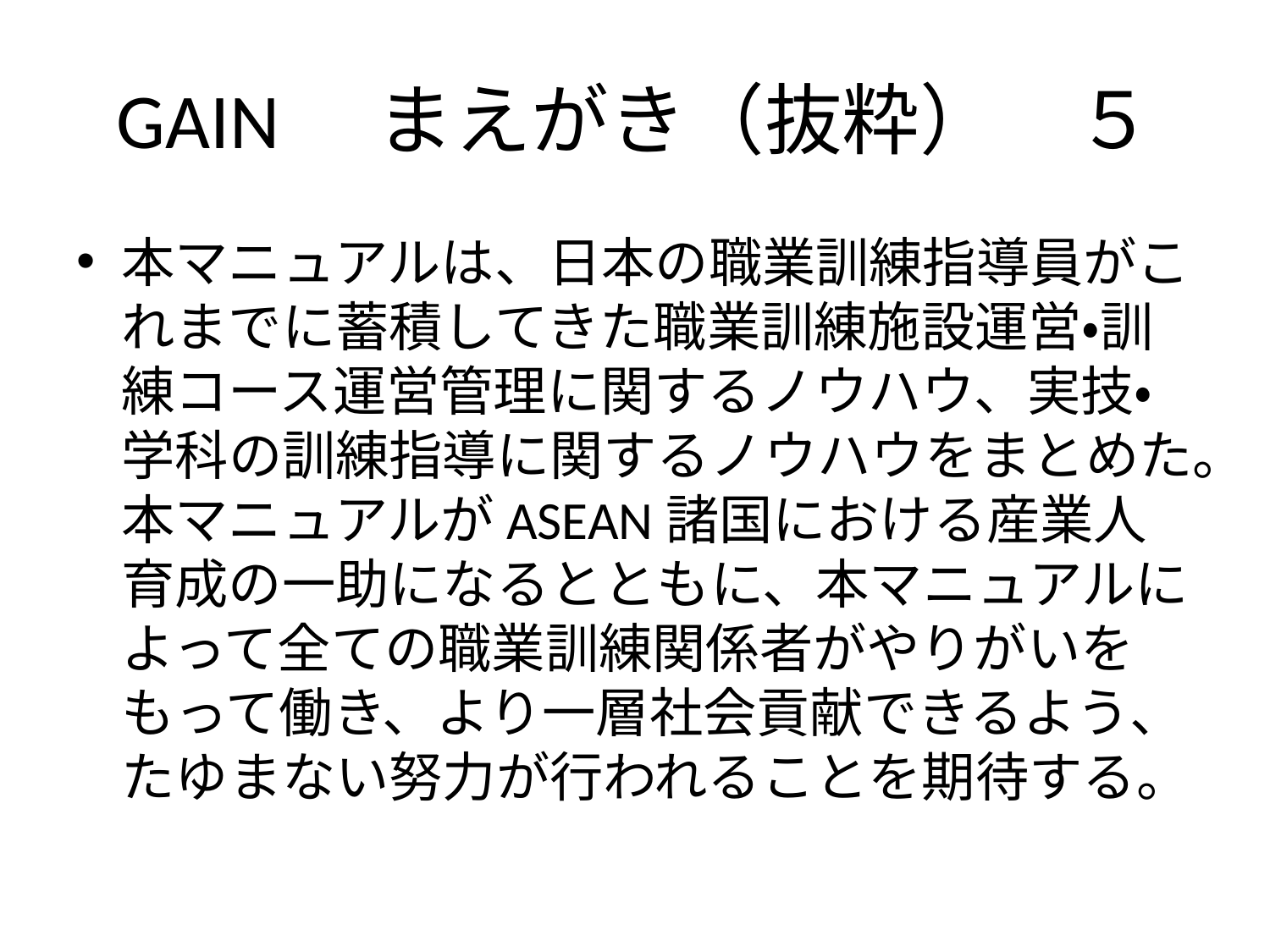

# GAIN　まえがき（抜粋）　５
本マニュアルは、日本の職業訓練指導員がこれまでに蓄積してきた職業訓練施設運営・訓練コース運営管理に関するノウハウ、実技・学科の訓練指導に関するノウハウをまとめた。本マニュアルがASEAN諸国における産業人育成の一助になるとともに、本マニュアルによって全ての職業訓練関係者がやりがいをもって働き、より一層社会貢献できるよう、たゆまない努力が行われることを期待する。